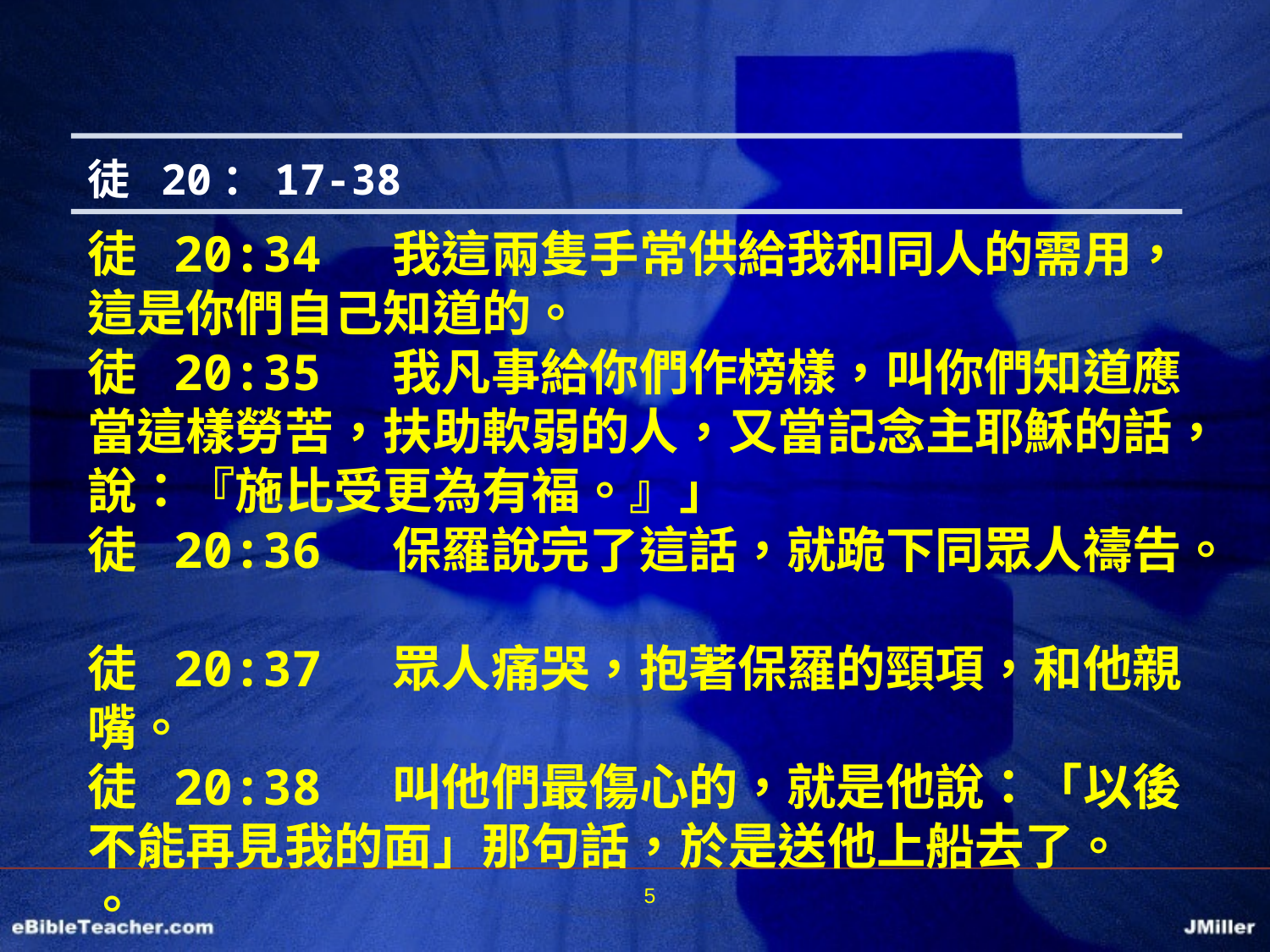

徒 20：17-38
徒 20:34  我這兩隻手常供給我和同人的需用，這是你們自己知道的。
徒 20:35  我凡事給你們作榜樣，叫你們知道應當這樣勞苦，扶助軟弱的人，又當記念主耶穌的話，說：『施比受更為有福。』」
徒 20:36  保羅說完了這話，就跪下同眾人禱告。
徒 20:37  眾人痛哭，抱著保羅的頸項，和他親嘴。
徒 20:38  叫他們最傷心的，就是他說：「以後不能再見我的面」那句話，於是送他上船去了。
。